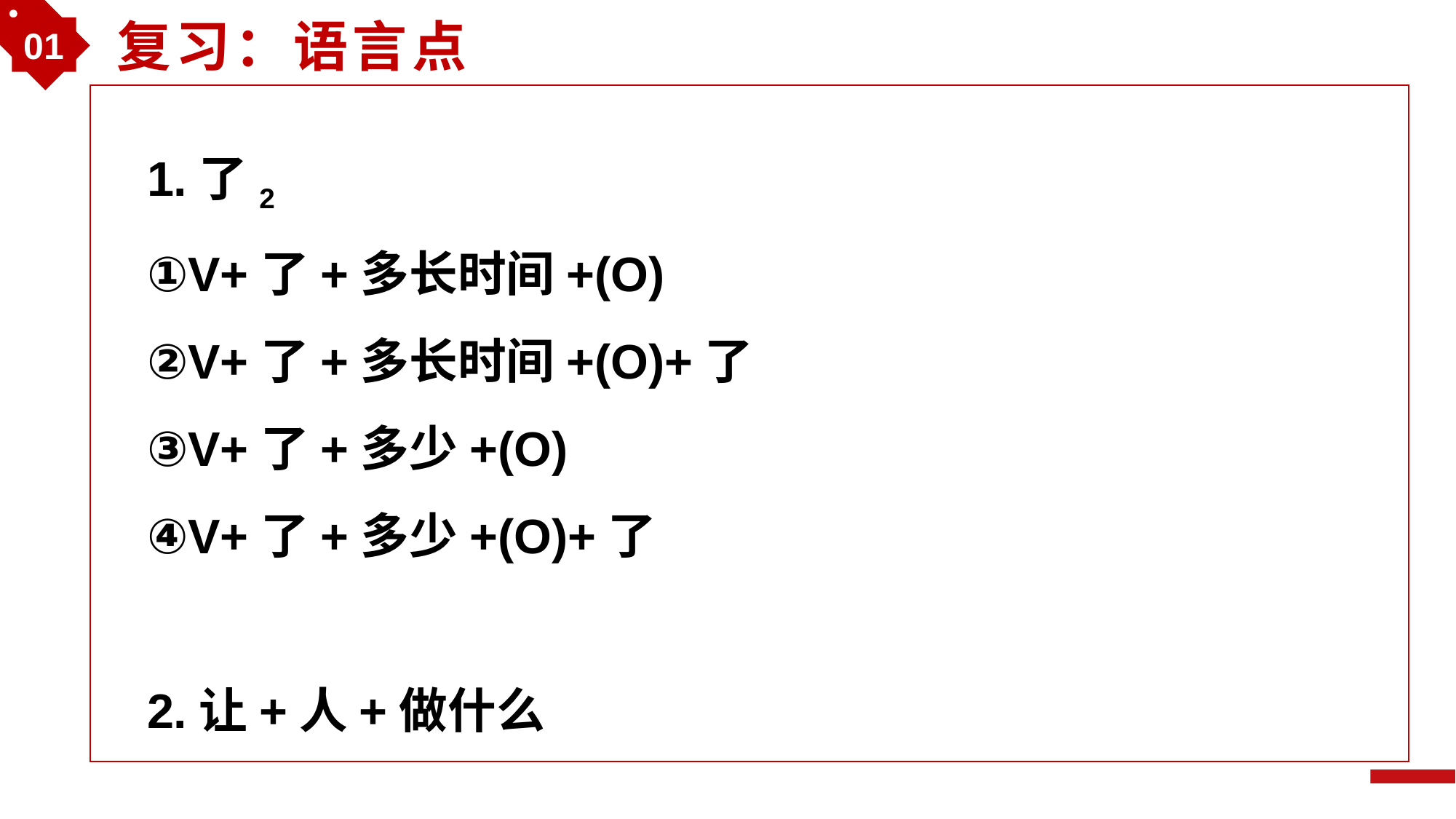

01
复习：语言点

1.了2
①V+了+多长时间+(O)
②V+了+多长时间+(O)+了
③V+了+多少+(O)
④V+了+多少+(O)+了

2.让+人+做什么